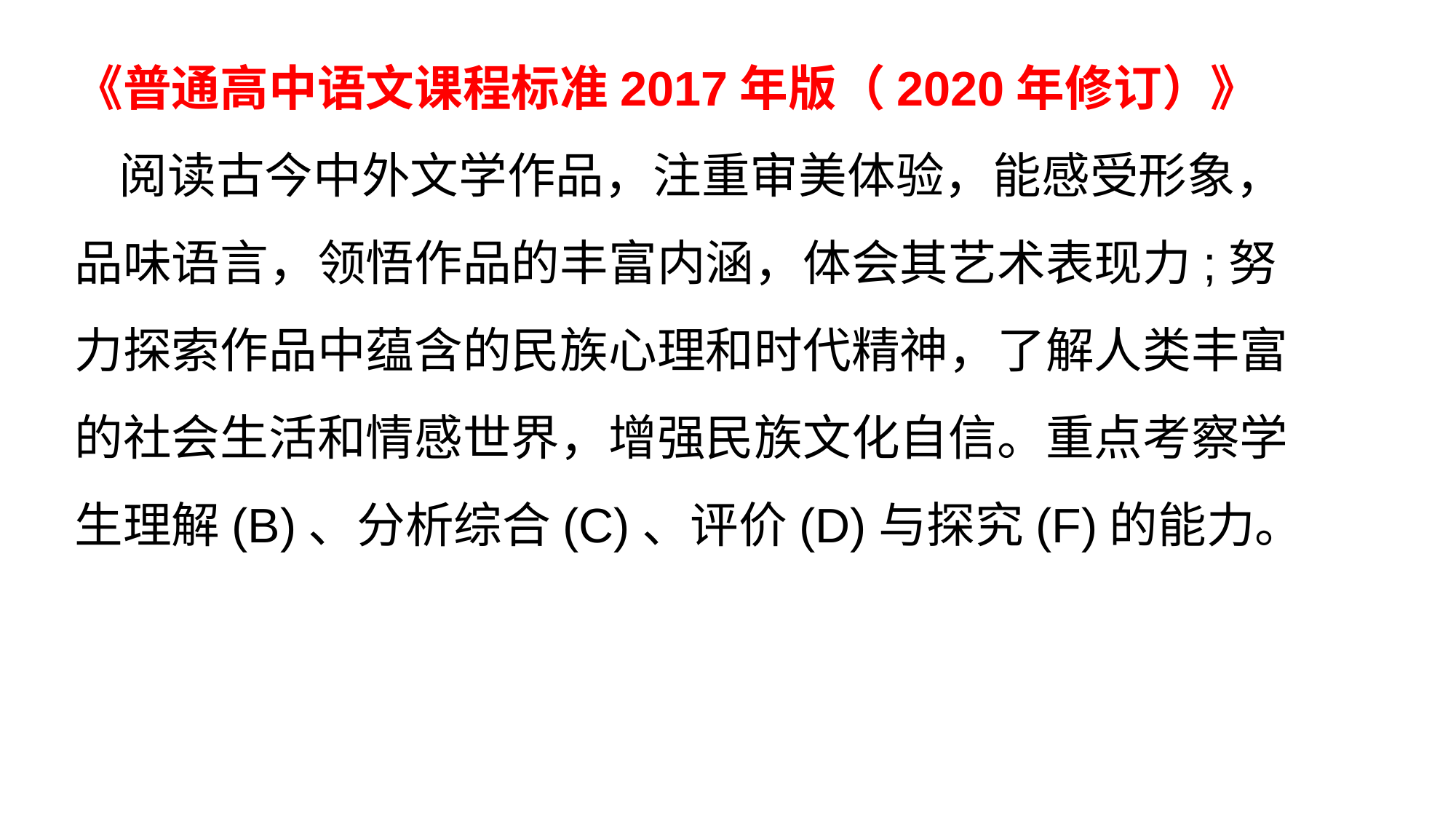

《普通高中语文课程标准2017年版（2020年修订）》
   阅读古今中外文学作品，注重审美体验，能感受形象，品味语言，领悟作品的丰富内涵，体会其艺术表现力;努力探索作品中蕴含的民族心理和时代精神，了解人类丰富的社会生活和情感世界，增强民族文化自信。重点考察学生理解(B)、分析综合(C)、评价(D)与探究(F)的能力。